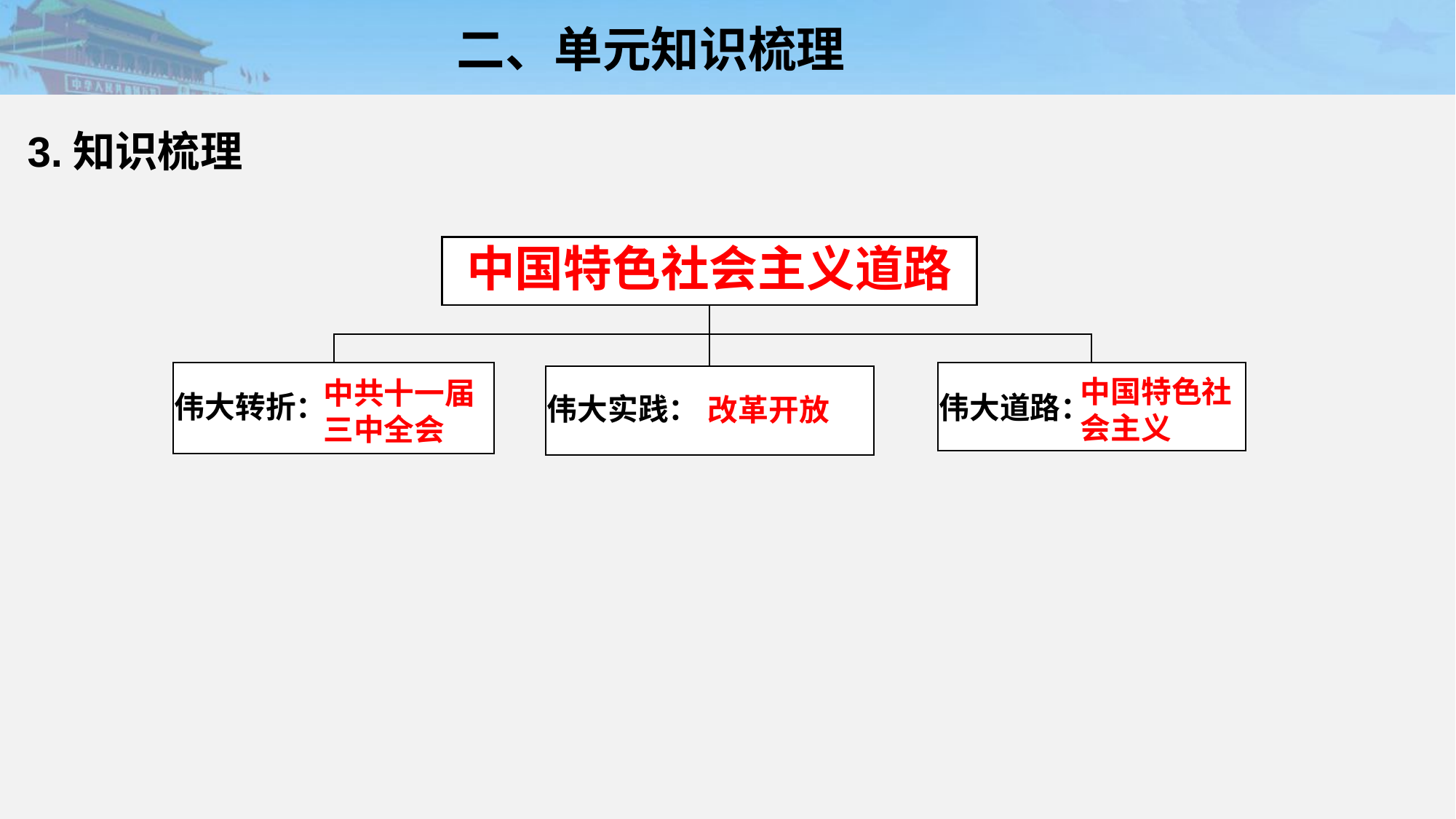

二、单元知识梳理
中国特色社会主义道路
伟大转折：
伟大实践：
伟大道路：
3.知识梳理
中国特色社
会主义
中共十一届
三中全会
改革开放